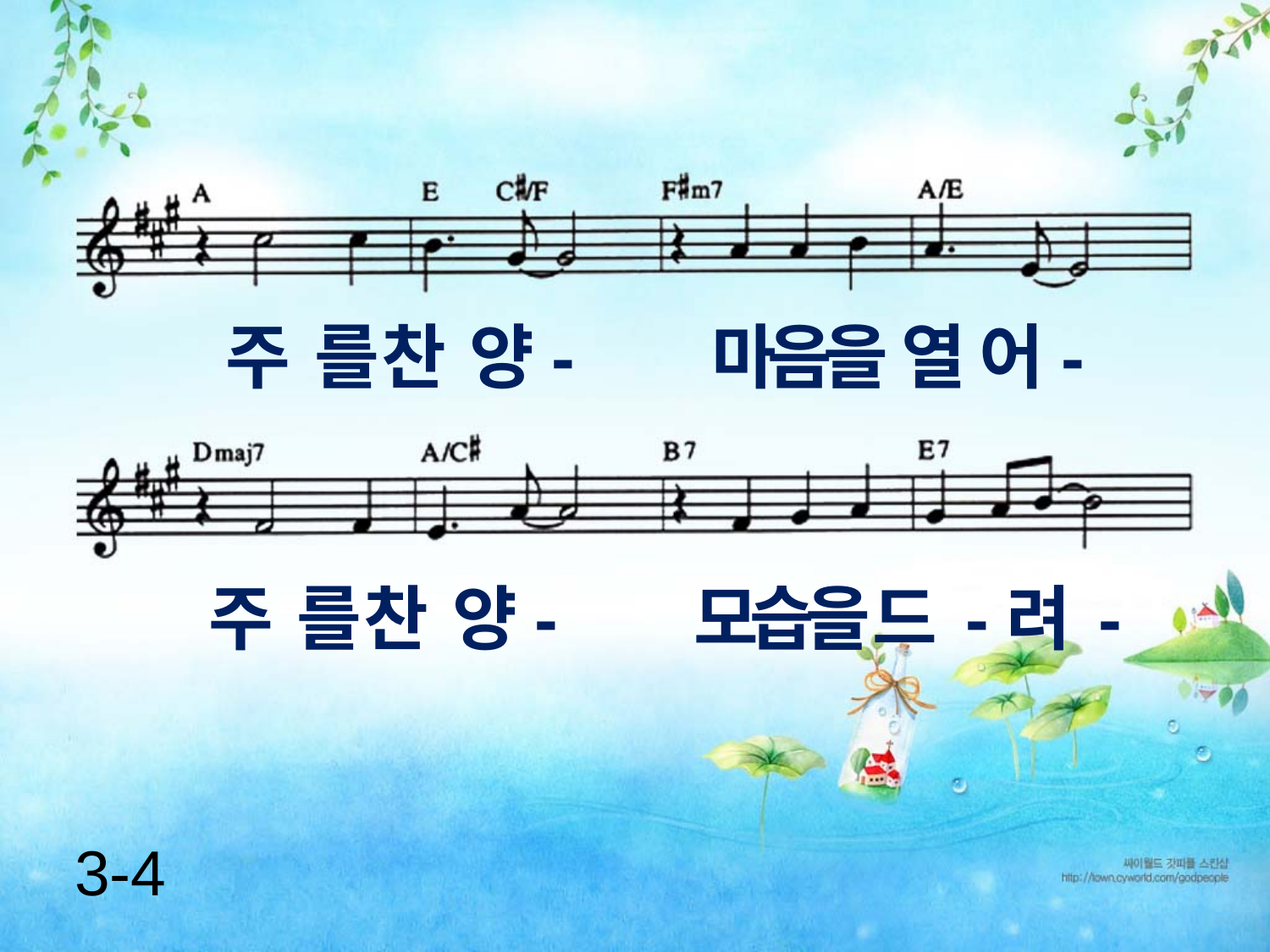

주   를 찬   양-           마음을  열  어-
주   를 찬   양-           모습을 드 -려 -
3-4